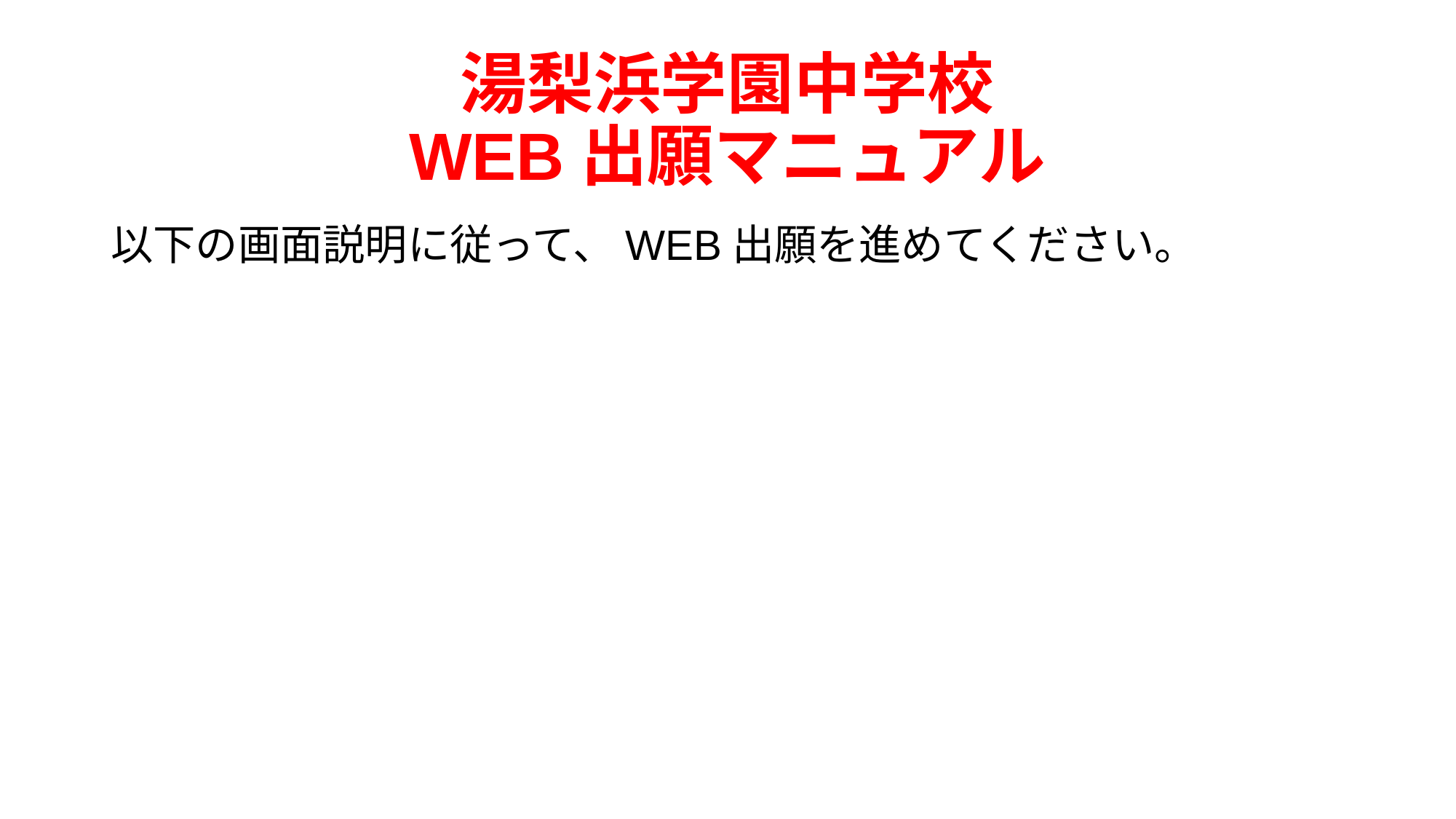

# 湯梨浜学園中学校 WEB出願マニュアル
以下の画面説明に従って、WEB出願を進めてください。